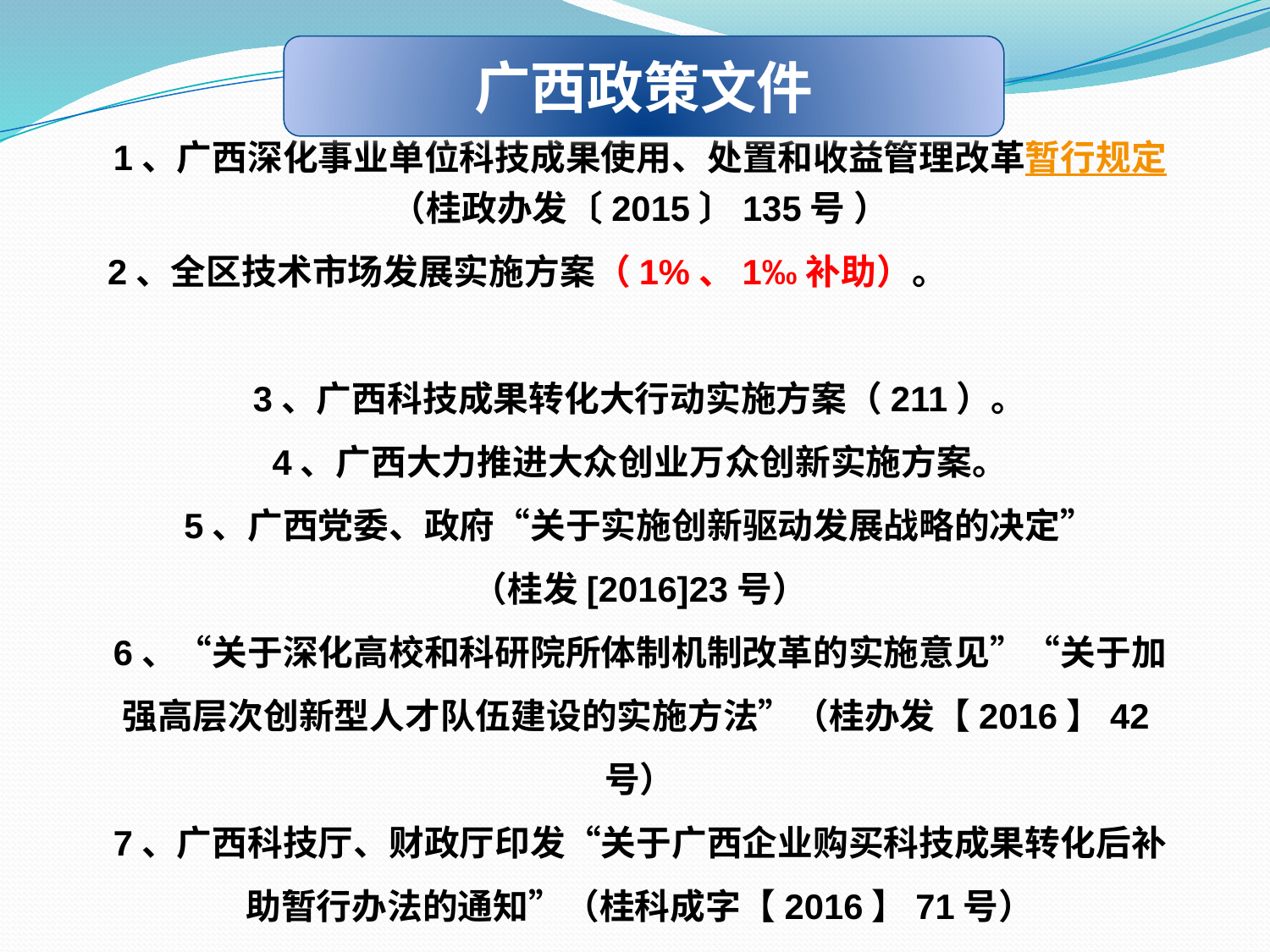

广西政策文件

1、广西深化事业单位科技成果使用、处置和收益管理改革暂行规定
（桂政办发〔2015〕135号 ）
2、全区技术市场发展实施方案（1%、1‰补助）。
3、广西科技成果转化大行动实施方案（211）。
4、广西大力推进大众创业万众创新实施方案。
5、广西党委、政府“关于实施创新驱动发展战略的决定”
（桂发[2016]23号）
6、“关于深化高校和科研院所体制机制改革的实施意见”“关于加强高层次创新型人才队伍建设的实施方法”（桂办发【2016】42号）
7、广西科技厅、财政厅印发“关于广西企业购买科技成果转化后补助暂行办法的通知”（桂科成字【2016】71号）